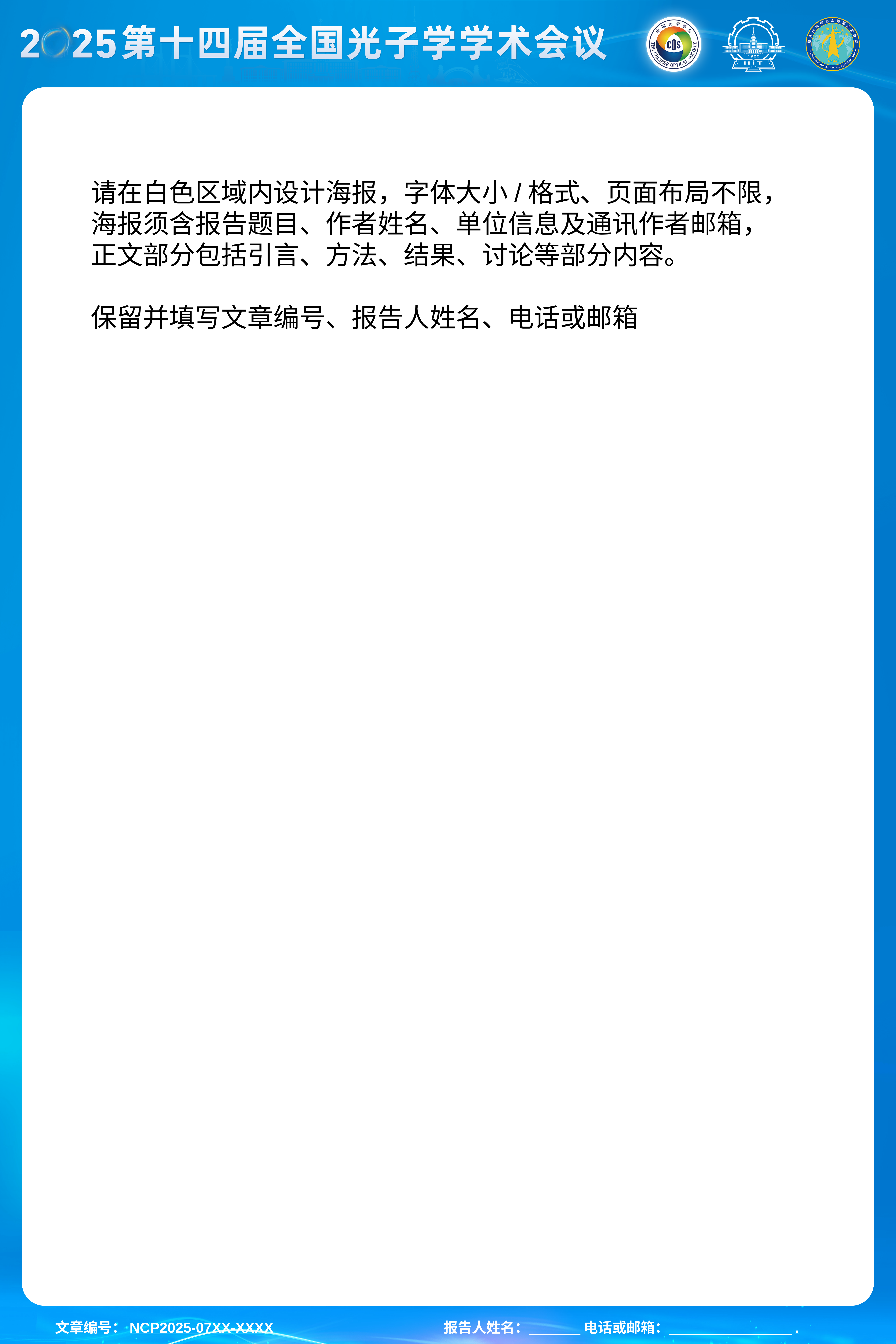

请在白色区域内设计海报，字体大小/格式、页面布局不限，海报须含报告题目、作者姓名、单位信息及通讯作者邮箱，正文部分包括引言、方法、结果、讨论等部分内容。

保留并填写文章编号、报告人姓名、电话或邮箱
文章编号：NCP2025-07XX-XXXX
报告人姓名：                 电话或邮箱：                                      .